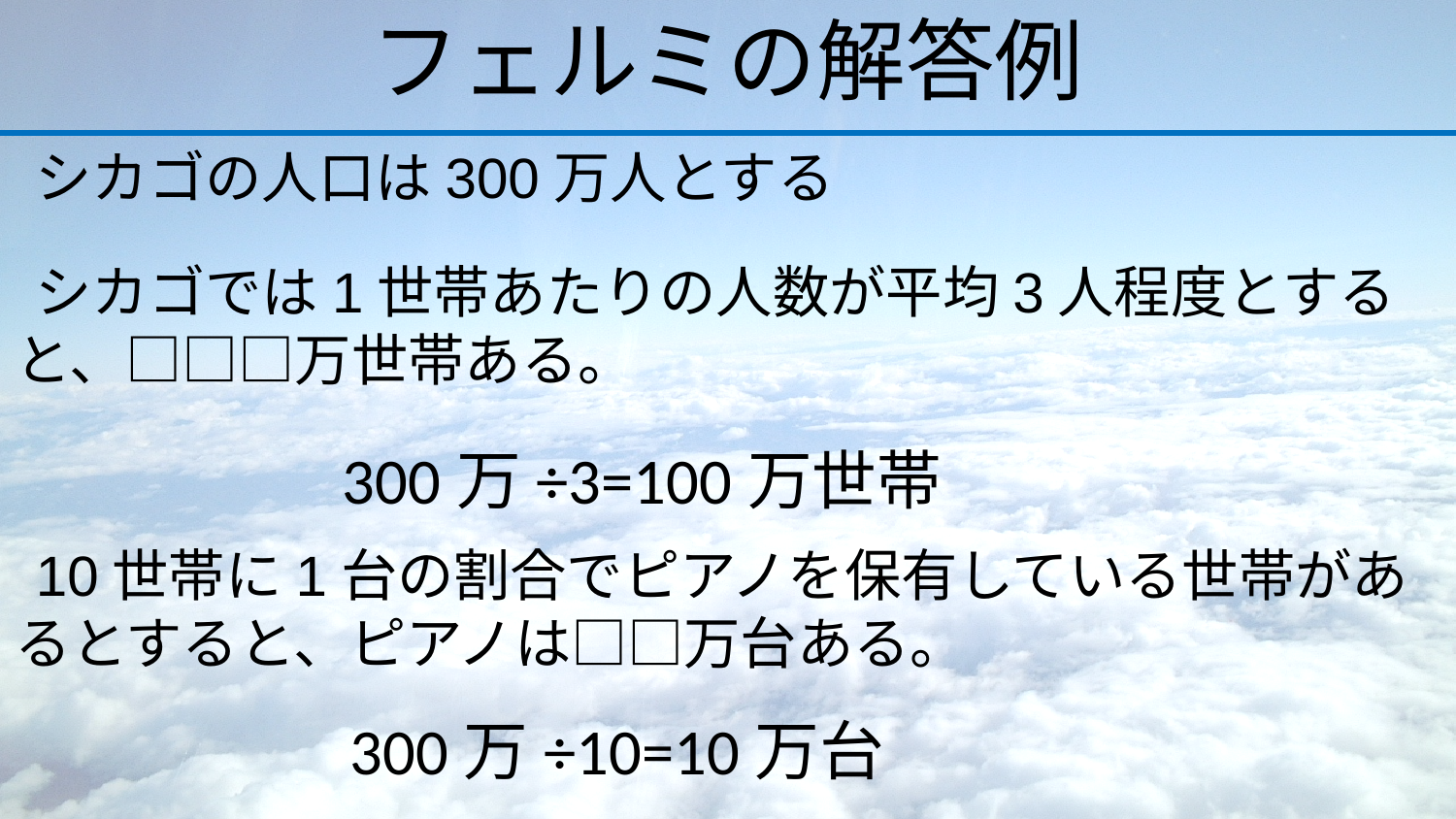

# フェルミの解答例
シカゴの人口は300万人とする
シカゴでは1世帯あたりの人数が平均3人程度とすると、□□□万世帯ある。
300万÷3=100万世帯
10世帯に1台の割合でピアノを保有している世帯があるとすると、ピアノは□□万台ある。
300万÷10=10万台